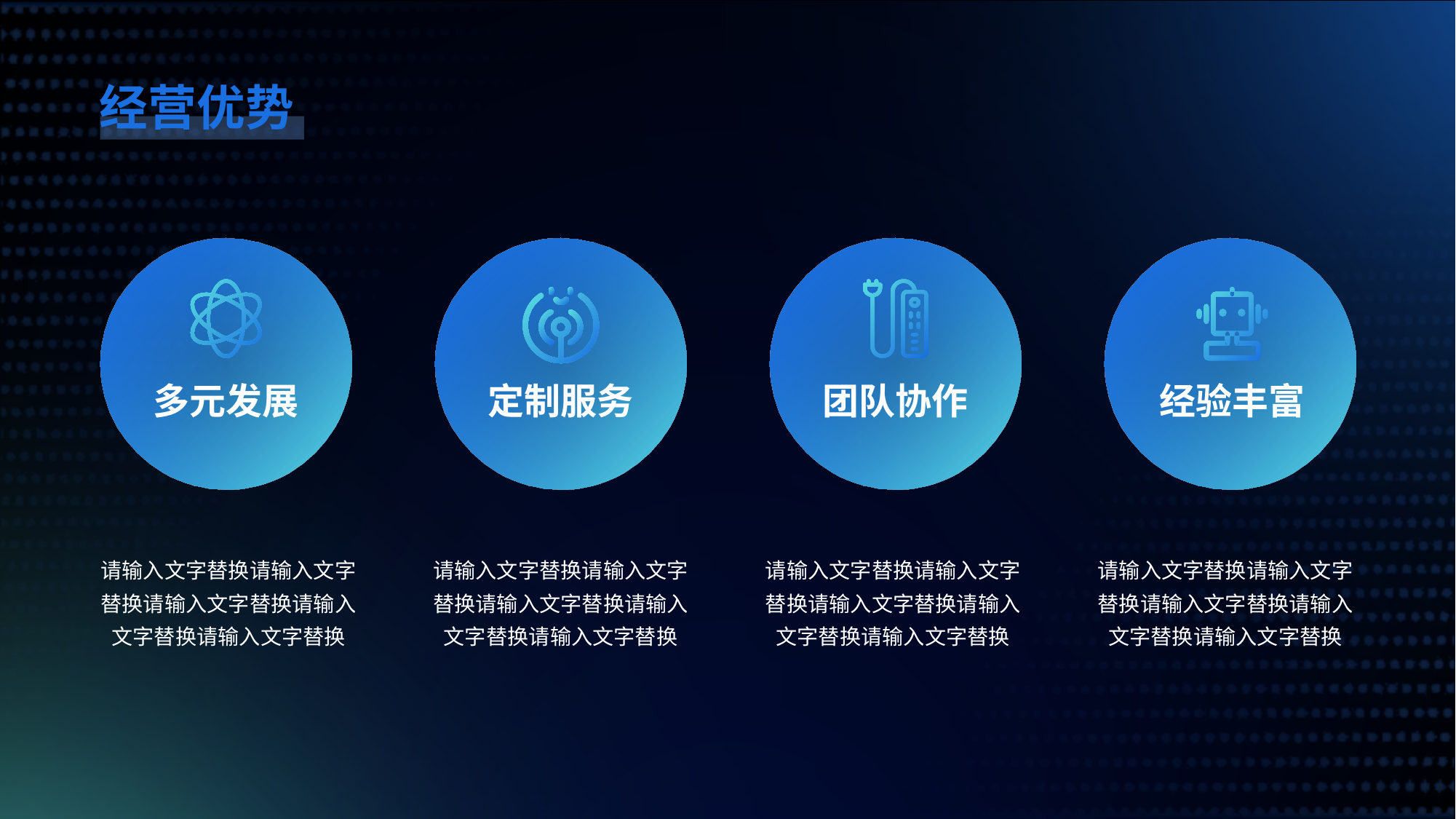

经营优势

多元发展
定制服务
团队协作
经验丰富
请输入文字替换请输入文字替换请输入文字替换请输入文字替换请输入文字替换
请输入文字替换请输入文字替换请输入文字替换请输入文字替换请输入文字替换
请输入文字替换请输入文字替换请输入文字替换请输入文字替换请输入文字替换
请输入文字替换请输入文字替换请输入文字替换请输入文字替换请输入文字替换